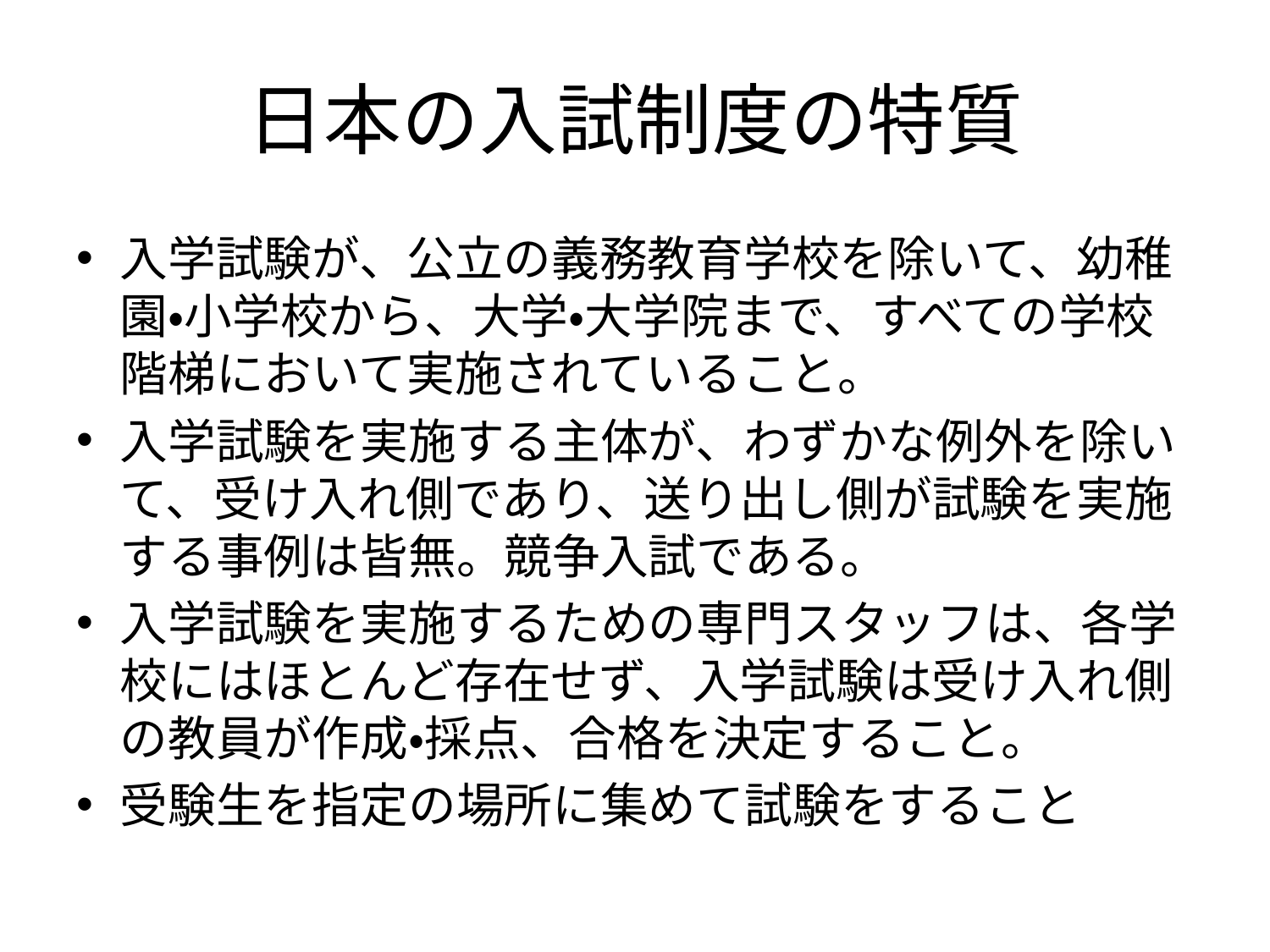

# 日本の入試制度の特質
入学試験が、公立の義務教育学校を除いて、幼稚園・小学校から、大学・大学院まで、すべての学校階梯において実施されていること。
入学試験を実施する主体が、わずかな例外を除いて、受け入れ側であり、送り出し側が試験を実施する事例は皆無。競争入試である。
入学試験を実施するための専門スタッフは、各学校にはほとんど存在せず、入学試験は受け入れ側の教員が作成・採点、合格を決定すること。
受験生を指定の場所に集めて試験をすること